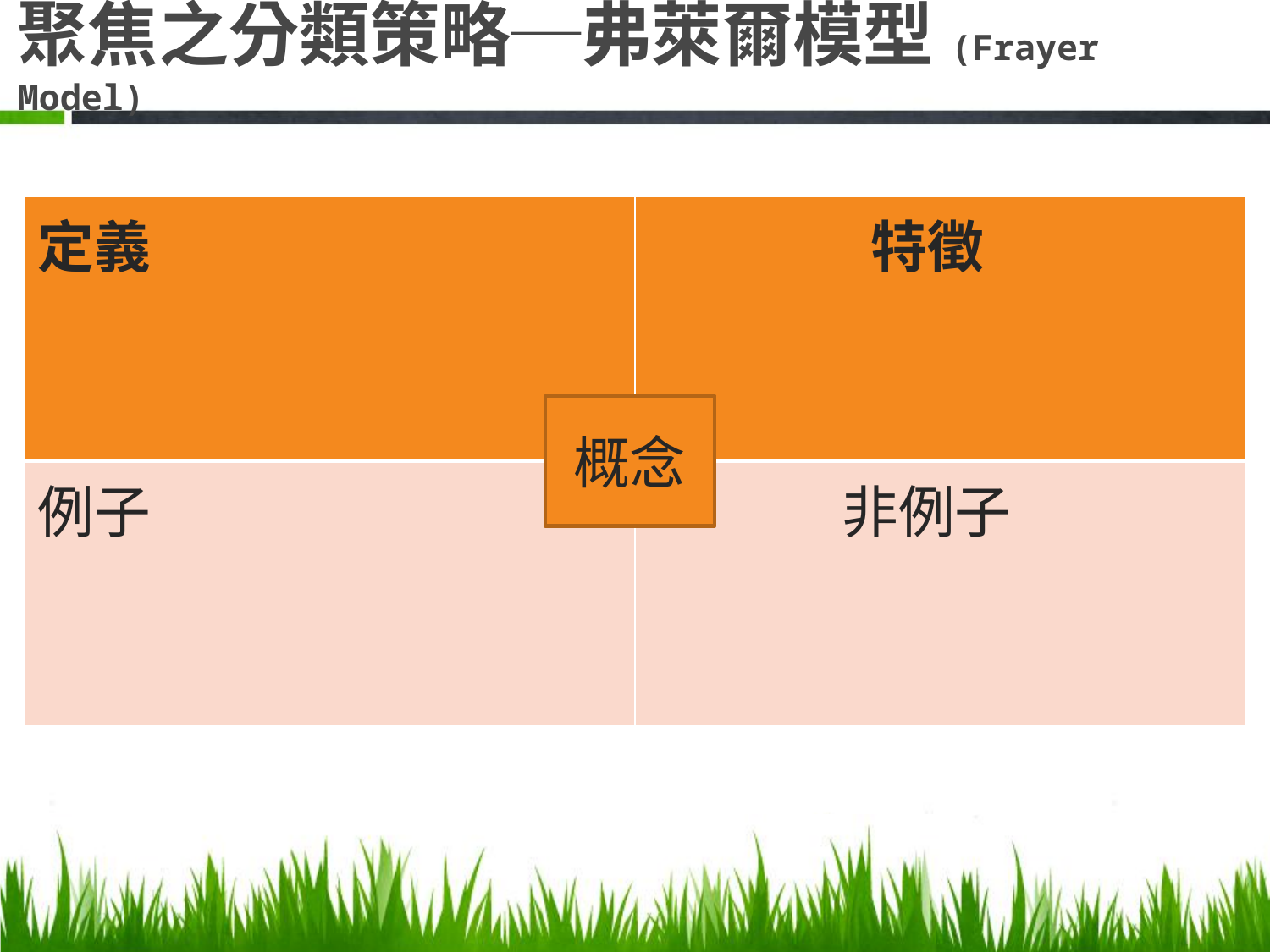

# 分類策略
聚焦之分類策略─弗萊爾模型(Frayer Model)
| 定義 | 特徵 |
| --- | --- |
| 例子 | 非例子 |
概念